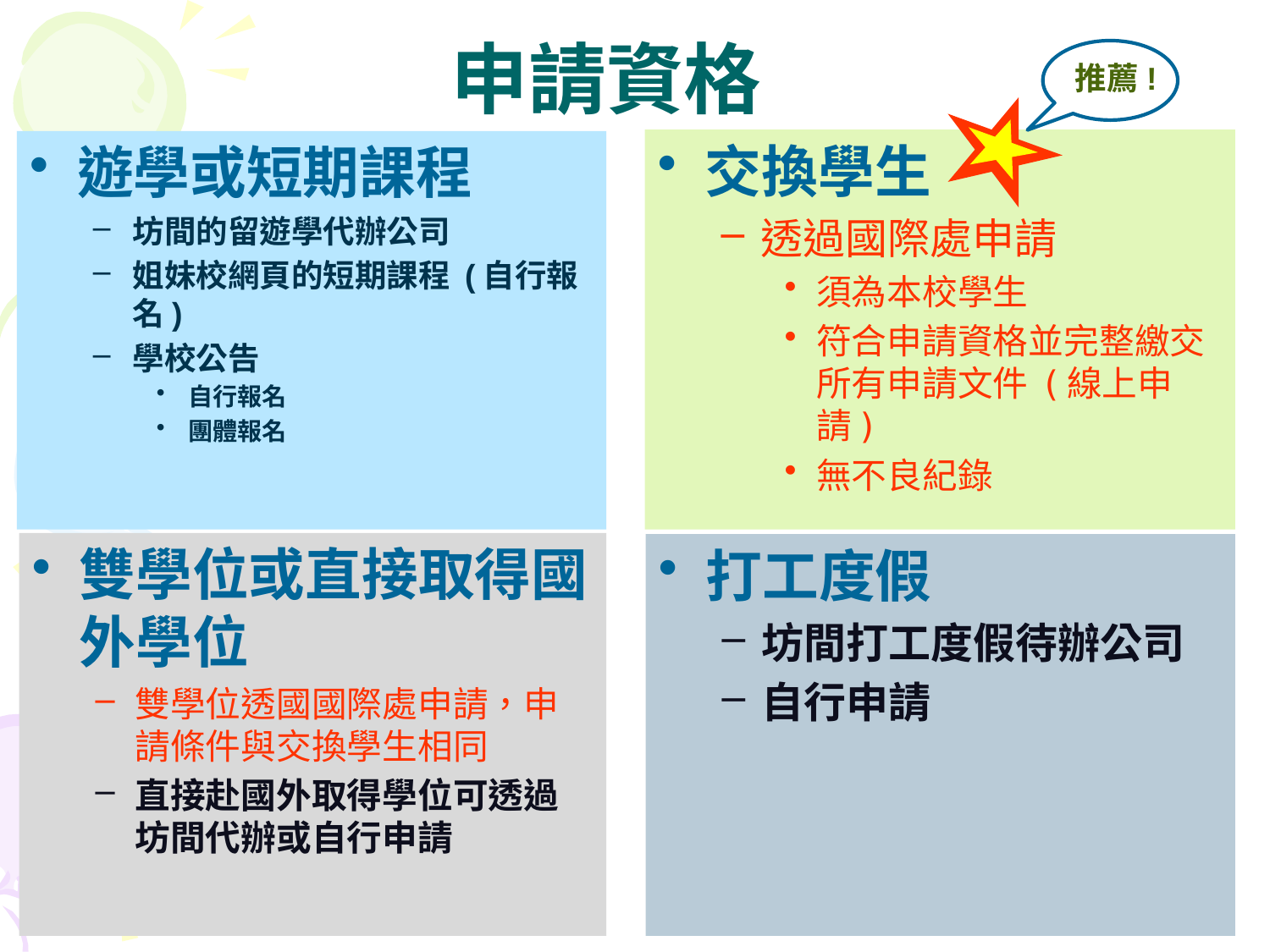

# 申請資格
推薦!

交換學生
透過國際處申請
須為本校學生
符合申請資格並完整繳交所有申請文件 (線上申請)
無不良紀錄
遊學或短期課程
坊間的留遊學代辦公司
姐妹校網頁的短期課程 (自行報名)
學校公告
自行報名
團體報名

雙學位或直接取得國外學位
雙學位透國國際處申請，申請條件與交換學生相同
直接赴國外取得學位可透過坊間代辦或自行申請
打工度假
坊間打工度假待辦公司
自行申請